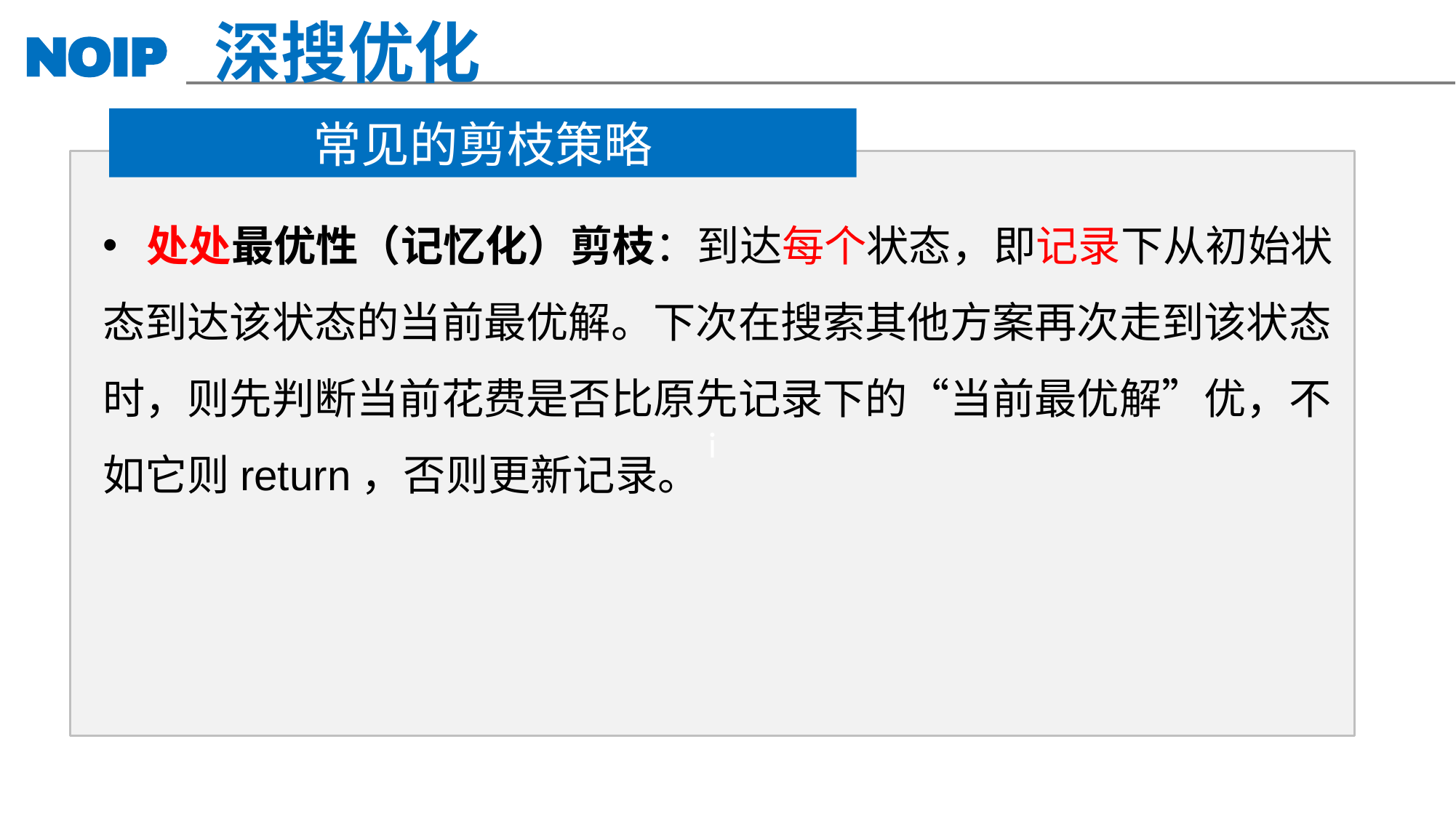

深搜优化
常见的剪枝策略
i
  处处最优性（记忆化）剪枝：到达每个状态，即记录下从初始状态到达该状态的当前最优解。下次在搜索其他方案再次走到该状态时，则先判断当前花费是否比原先记录下的“当前最优解”优，不如它则return，否则更新记录。